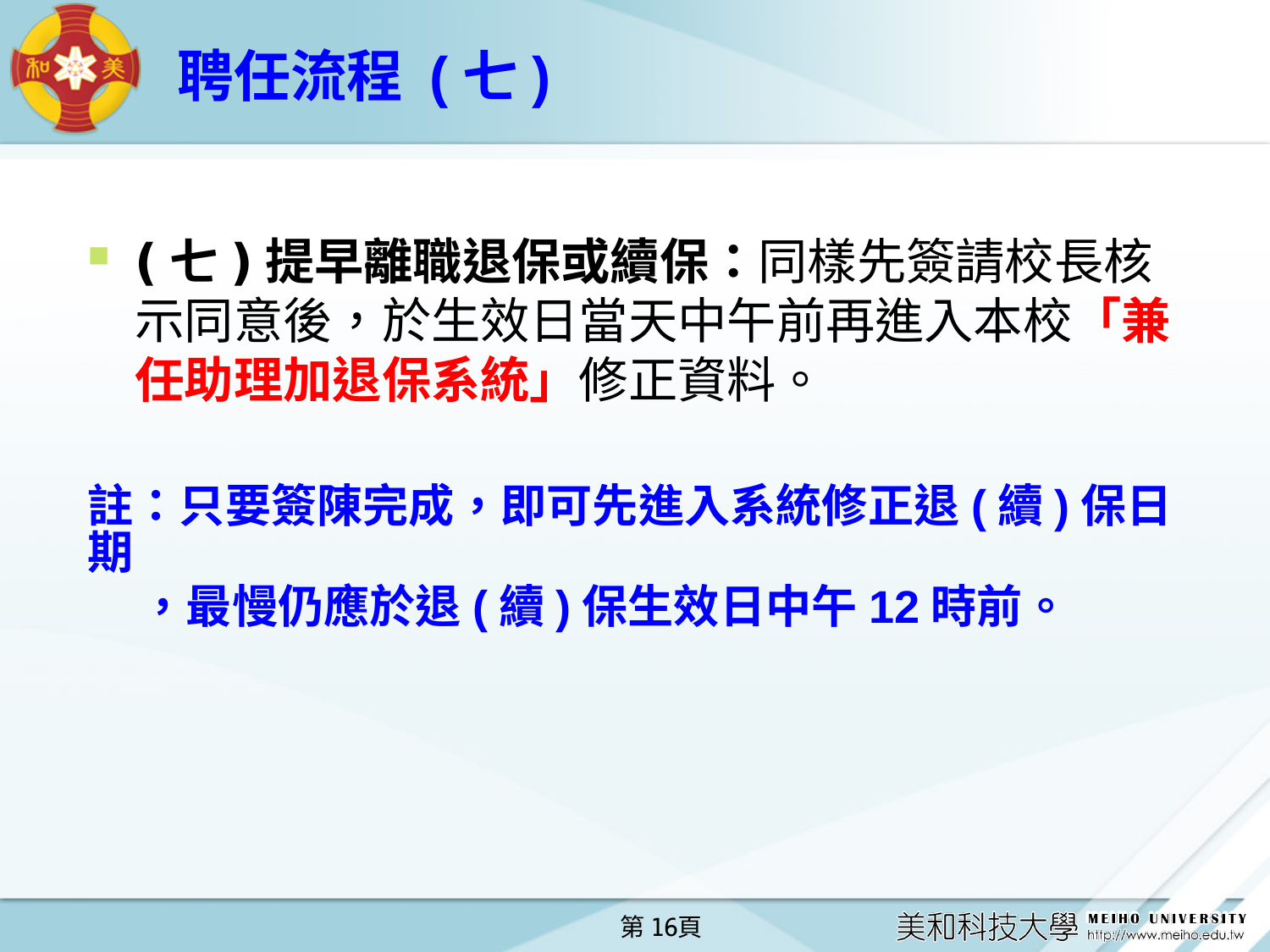

# 聘任流程 (七)
(七)提早離職退保或續保：同樣先簽請校長核示同意後，於生效日當天中午前再進入本校「兼任助理加退保系統」修正資料。

註：只要簽陳完成，即可先進入系統修正退(續)保日期
    ，最慢仍應於退(續)保生效日中午12時前。